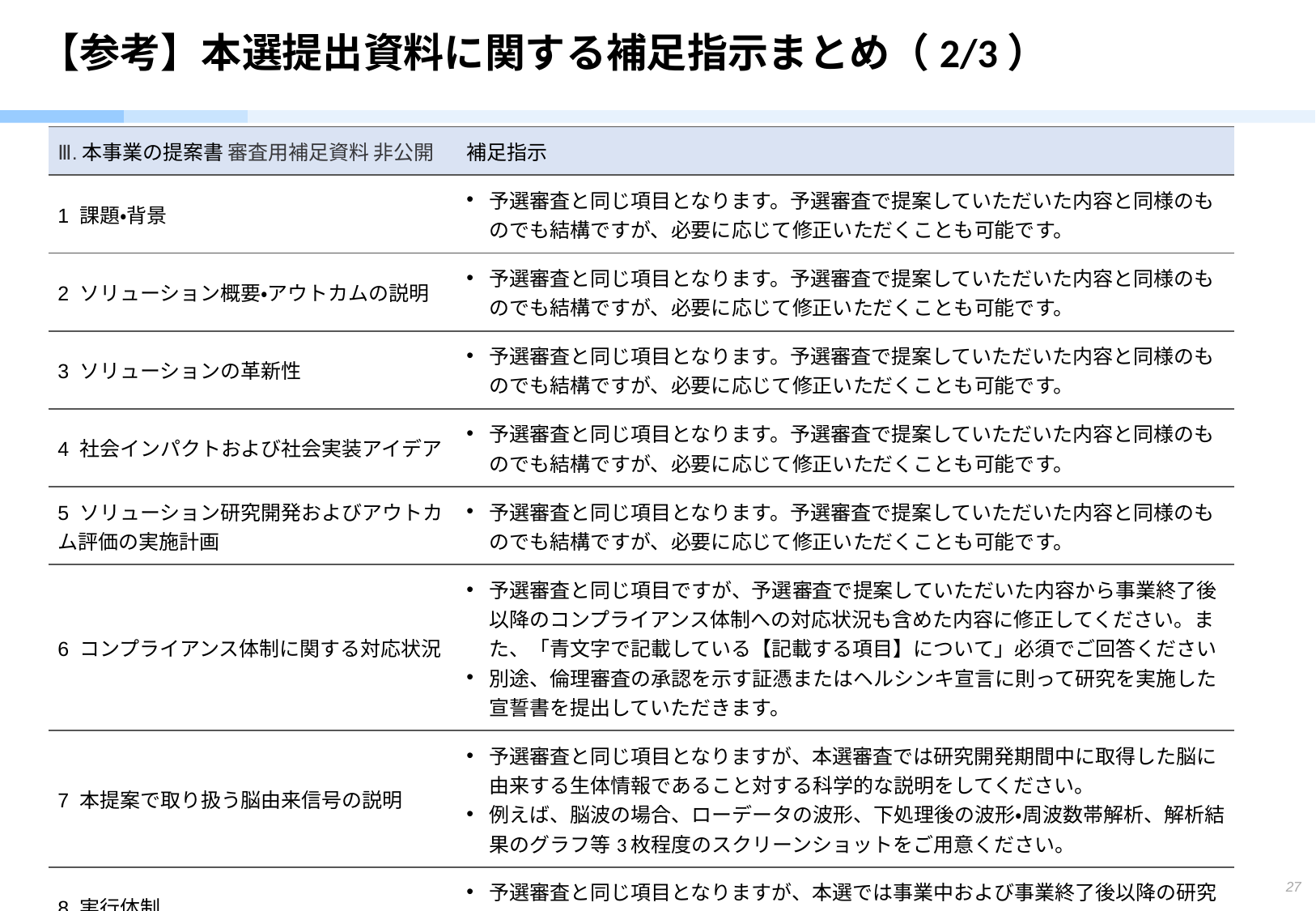

# 【参考】本選提出資料に関する補足指示まとめ（2/3）
| Ⅲ.本事業の提案書 審査用補足資料 非公開 | 補足指示 |
| --- | --- |
| 1 課題・背景 | 予選審査と同じ項目となります。予選審査で提案していただいた内容と同様のものでも結構ですが、必要に応じて修正いただくことも可能です。 |
| 2 ソリューション概要・アウトカムの説明 | 予選審査と同じ項目となります。予選審査で提案していただいた内容と同様のものでも結構ですが、必要に応じて修正いただくことも可能です。 |
| 3 ソリューションの革新性 | 予選審査と同じ項目となります。予選審査で提案していただいた内容と同様のものでも結構ですが、必要に応じて修正いただくことも可能です。 |
| 4 社会インパクトおよび社会実装アイデア | 予選審査と同じ項目となります。予選審査で提案していただいた内容と同様のものでも結構ですが、必要に応じて修正いただくことも可能です。 |
| 5 ソリューション研究開発およびアウトカム評価の実施計画 | 予選審査と同じ項目となります。予選審査で提案していただいた内容と同様のものでも結構ですが、必要に応じて修正いただくことも可能です。 |
| 6 コンプライアンス体制に関する対応状況 | 予選審査と同じ項目ですが、予選審査で提案していただいた内容から事業終了後以降のコンプライアンス体制への対応状況も含めた内容に修正してください。また、「青文字で記載している【記載する項目】について」必須でご回答ください 別途、倫理審査の承認を示す証憑またはヘルシンキ宣言に則って研究を実施した宣誓書を提出していただきます。 |
| 7 本提案で取り扱う脳由来信号の説明 | 予選審査と同じ項目となりますが、本選審査では研究開発期間中に取得した脳に由来する生体情報であること対する科学的な説明をしてください。 例えば、脳波の場合、ローデータの波形、下処理後の波形・周波数帯解析、解析結果のグラフ等3枚程度のスクリーンショットをご用意ください。 |
| 8 実行体制 | 予選審査と同じ項目となりますが、本選では事業中および事業終了後以降の研究開発や事業化の推進の実現に向けた体制の内容を含めたものに修正してください。 |
| 9 関連する技術についての権利関係及び研究開発実績 | 予選審査と同じ項目となります。予選審査で提案していただいた内容をコピーしていただいても結構ですが、必要に応じて修正いただくことも可能です。 |
27